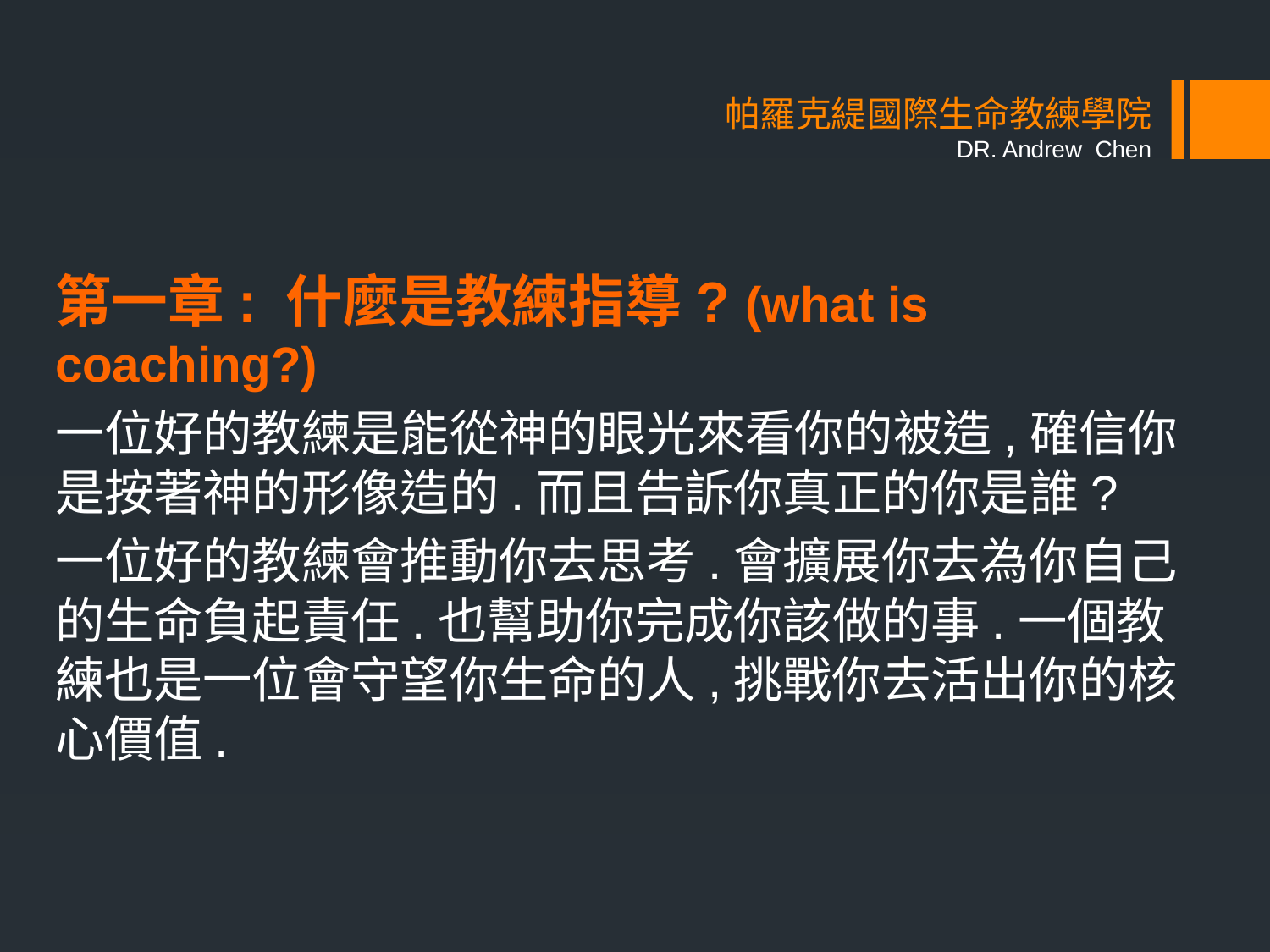

# 帕羅克緹國際生命教練學院 DR. Andrew  Chen

第一章: 什麼是教練指導? (what is coaching?)
一位好的教練是能從神的眼光來看你的被造,確信你是按著神的形像造的.而且告訴你真正的你是誰?
一位好的教練會推動你去思考.會擴展你去為你自己的生命負起責任.也幫助你完成你該做的事.一個教練也是一位會守望你生命的人,挑戰你去活出你的核心價值.